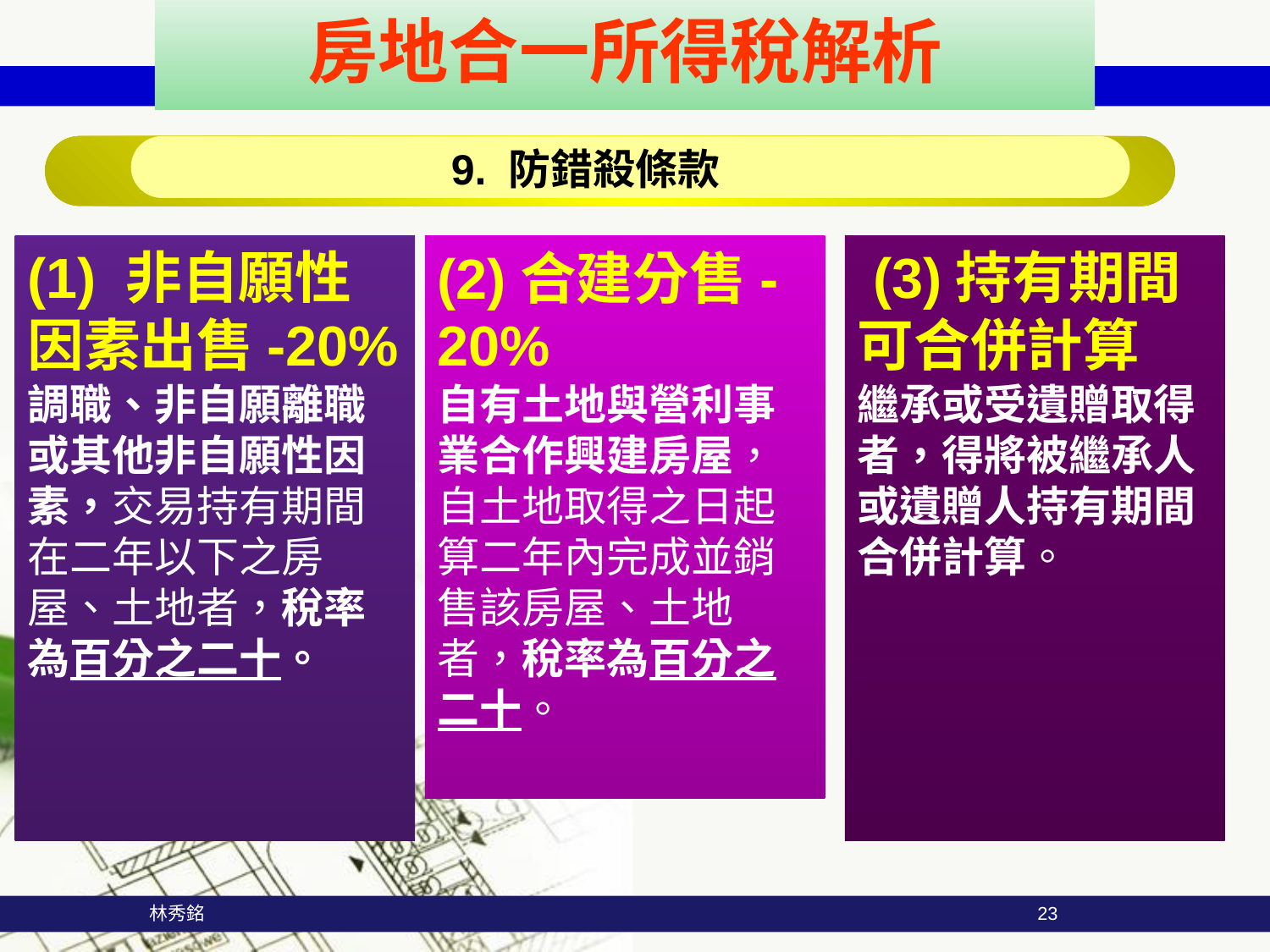

房地合一所得稅解析

  9. 防錯殺條款
(1) 非自願性因素出售-20%
調職、非自願離職或其他非自願性因素，交易持有期間在二年以下之房屋、土地者，稅率為百分之二十。

(2)合建分售-20%
自有土地與營利事業合作興建房屋，自土地取得之日起算二年內完成並銷售該房屋、土地者，稅率為百分之二十。

 (3)持有期間可合併計算
繼承或受遺贈取得者，得將被繼承人或遺贈人持有期間合併計算。

                                 林秀銘

23